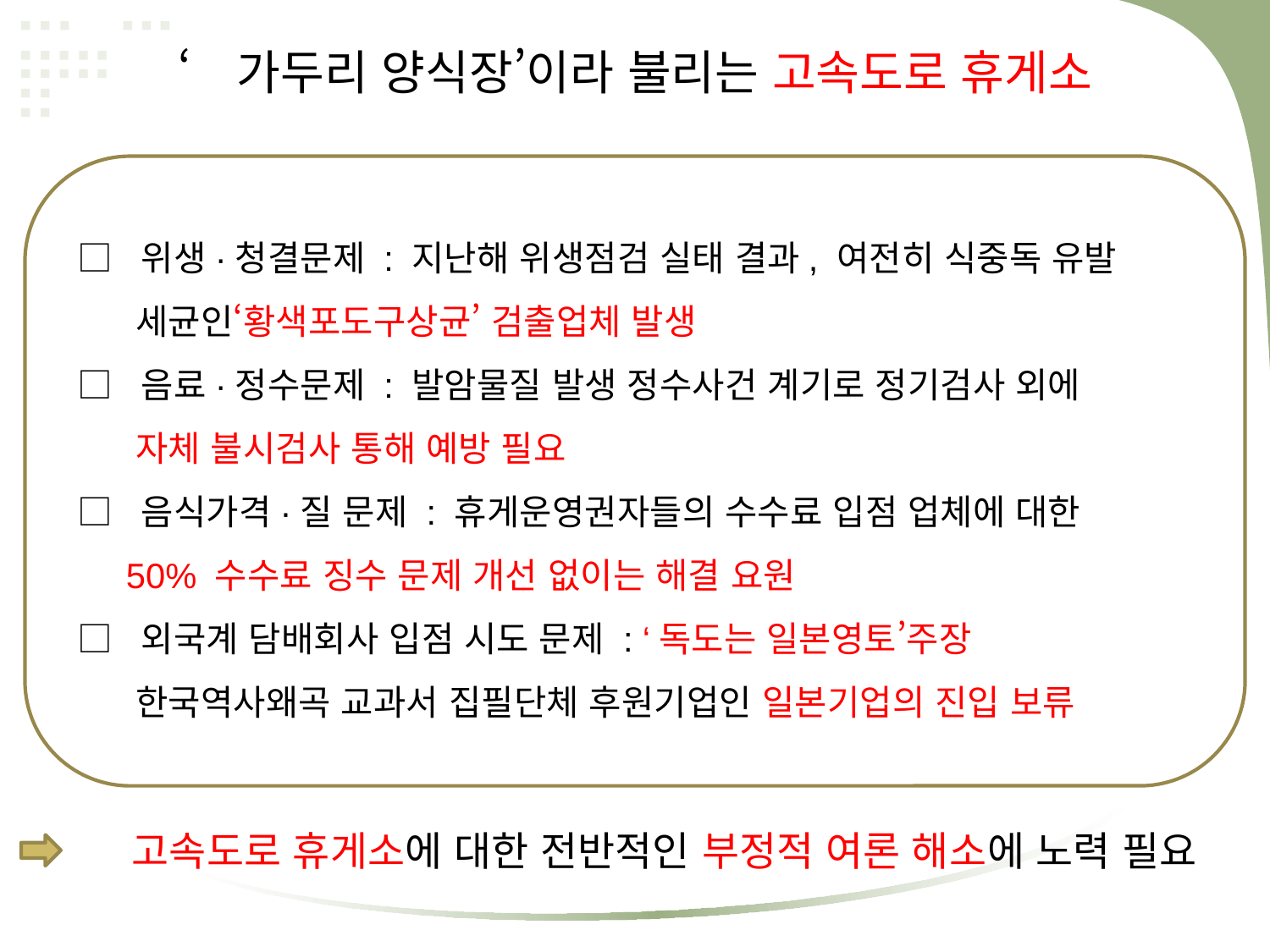

‘가두리 양식장’이라 불리는 고속도로 휴게소

□  위생·청결문제 : 지난해 위생점검 실태 결과, 여전히 식중독 유발
     세균인‘황색포도구상균’ 검출업체 발생
□  음료·정수문제 : 발암물질 발생 정수사건 계기로 정기검사 외에
     자체 불시검사 통해 예방 필요
□  음식가격·질 문제 : 휴게운영권자들의 수수료 입점 업체에 대한
     50% 수수료 징수 문제 개선 없이는 해결 요원
□  외국계 담배회사 입점 시도 문제 : ‘독도는 일본영토’주장
     한국역사왜곡 교과서 집필단체 후원기업인 일본기업의 진입 보류
고속도로 휴게소에 대한 전반적인 부정적 여론 해소에 노력 필요